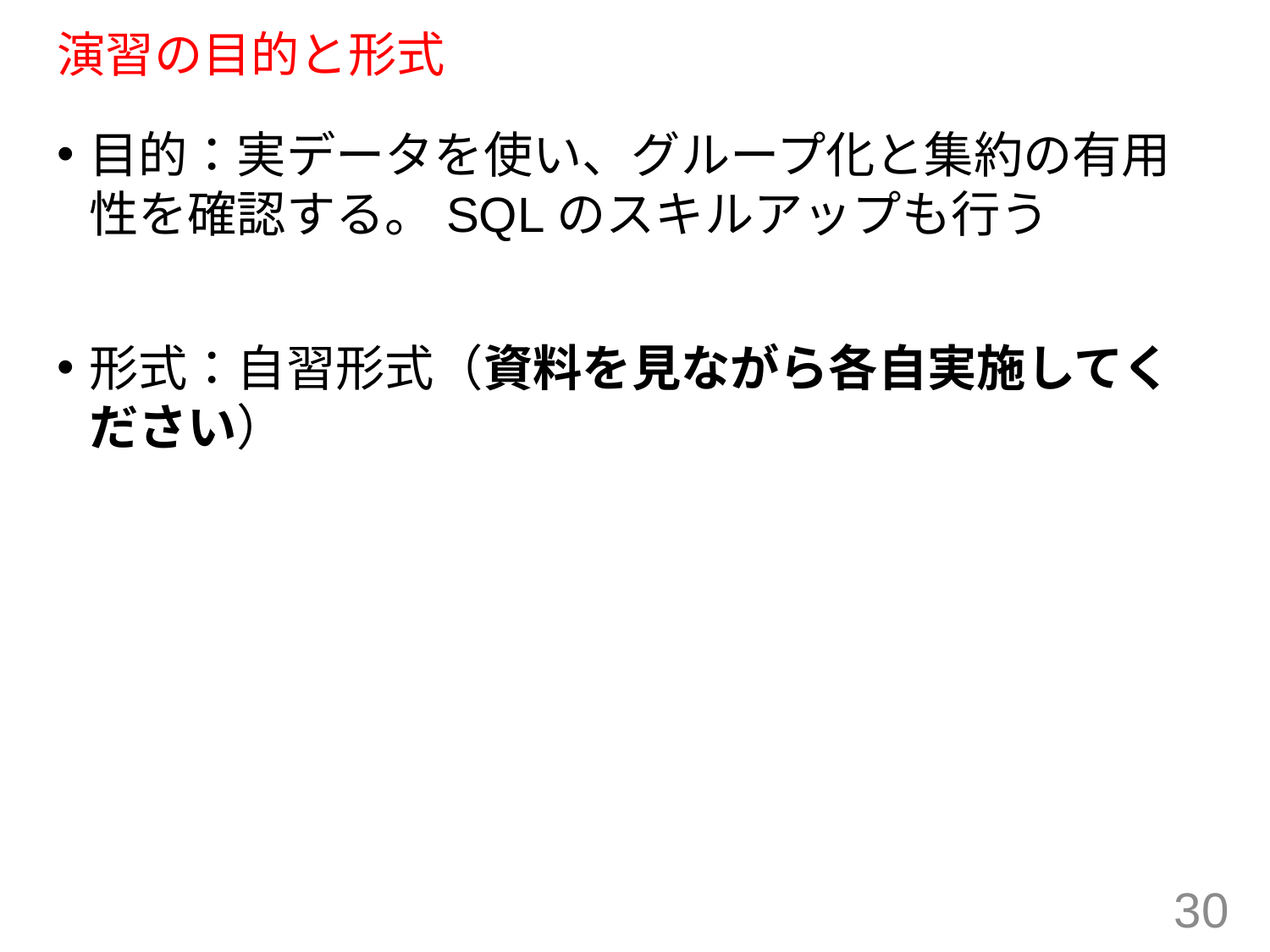

# 演習の目的と形式
目的：実データを使い、グループ化と集約の有用性を確認する。SQLのスキルアップも行う

形式：自習形式（資料を見ながら各自実施してください）
30